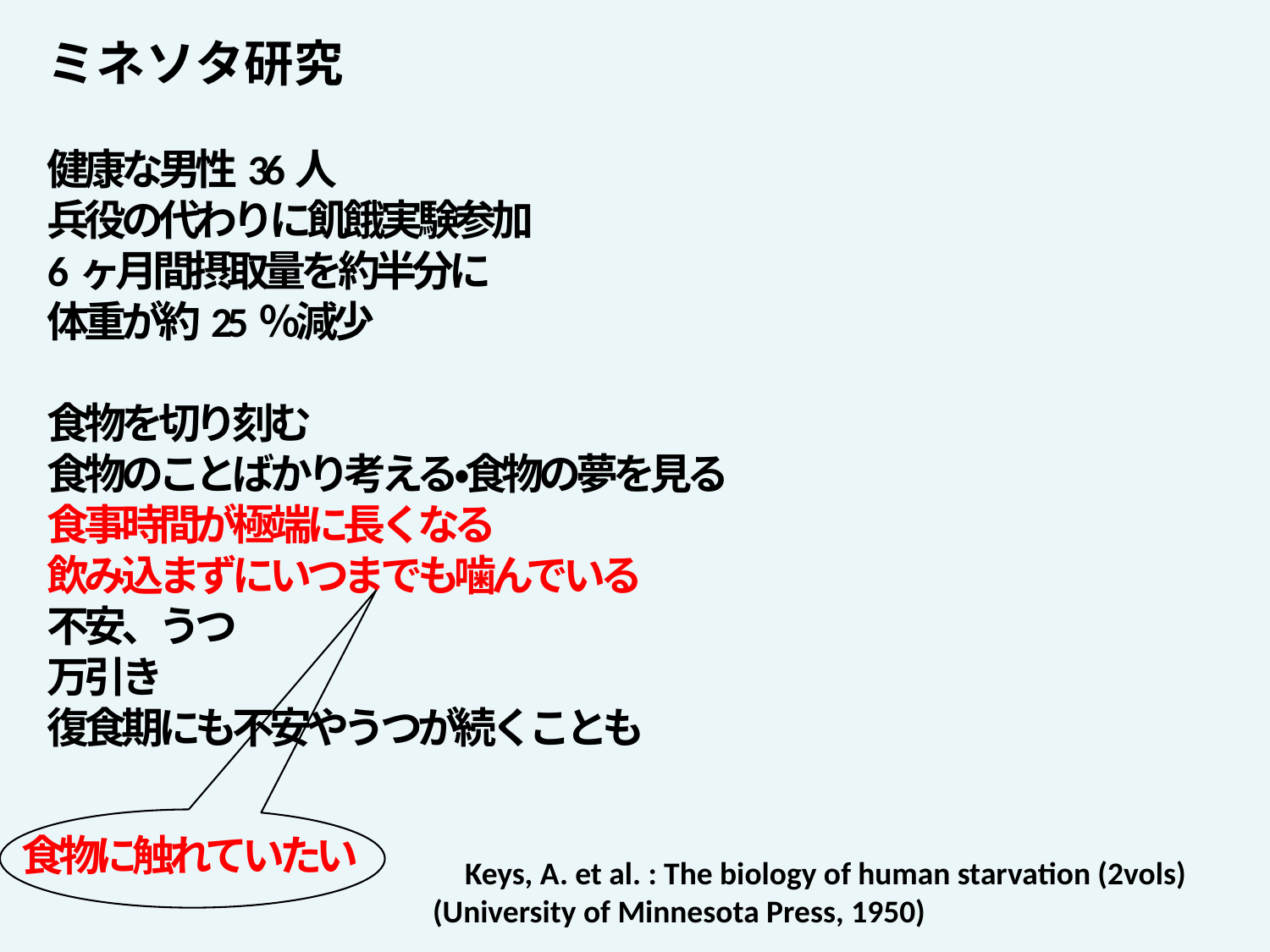

ミネソタ研究

健康な男性36人
兵役の代わりに飢餓実験参加
6ヶ月間摂取量を約半分に
体重が約25％減少

食物を切り刻む
食物のことばかり考える・食物の夢を見る
食事時間が極端に長くなる
飲み込まずにいつまでも噛んでいる
不安、うつ
万引き
復食期にも不安やうつが続くことも

食物に触れていたい
　Keys, A. et al. : The biology of human starvation (2vols)
 (University of Minnesota Press, 1950)